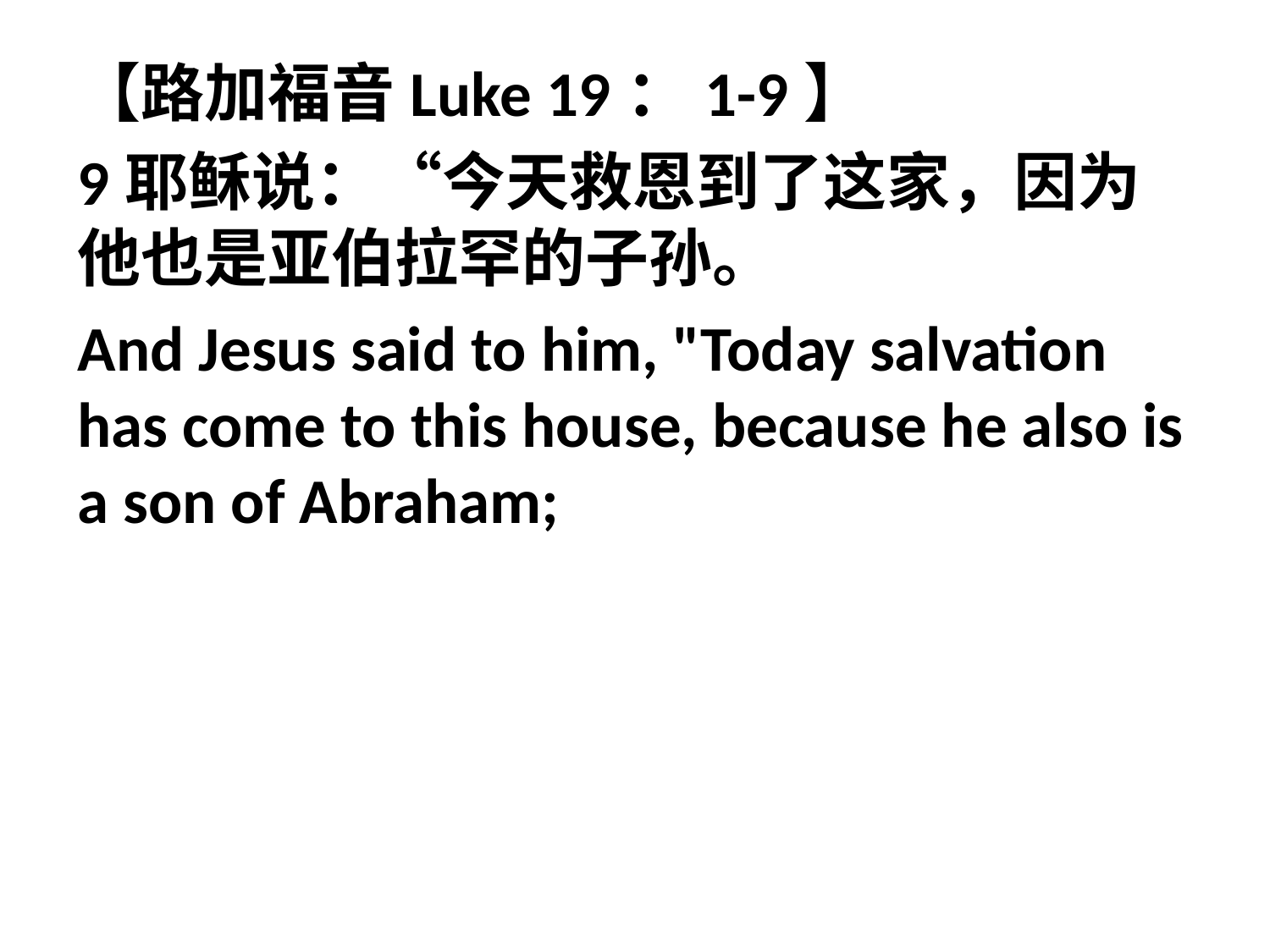

【路加福音Luke 19：1-9】
9耶稣说：“今天救恩到了这家，因为他也是亚伯拉罕的子孙。
And Jesus said to him, "Today salvation has come to this house, because he also is a son of Abraham;